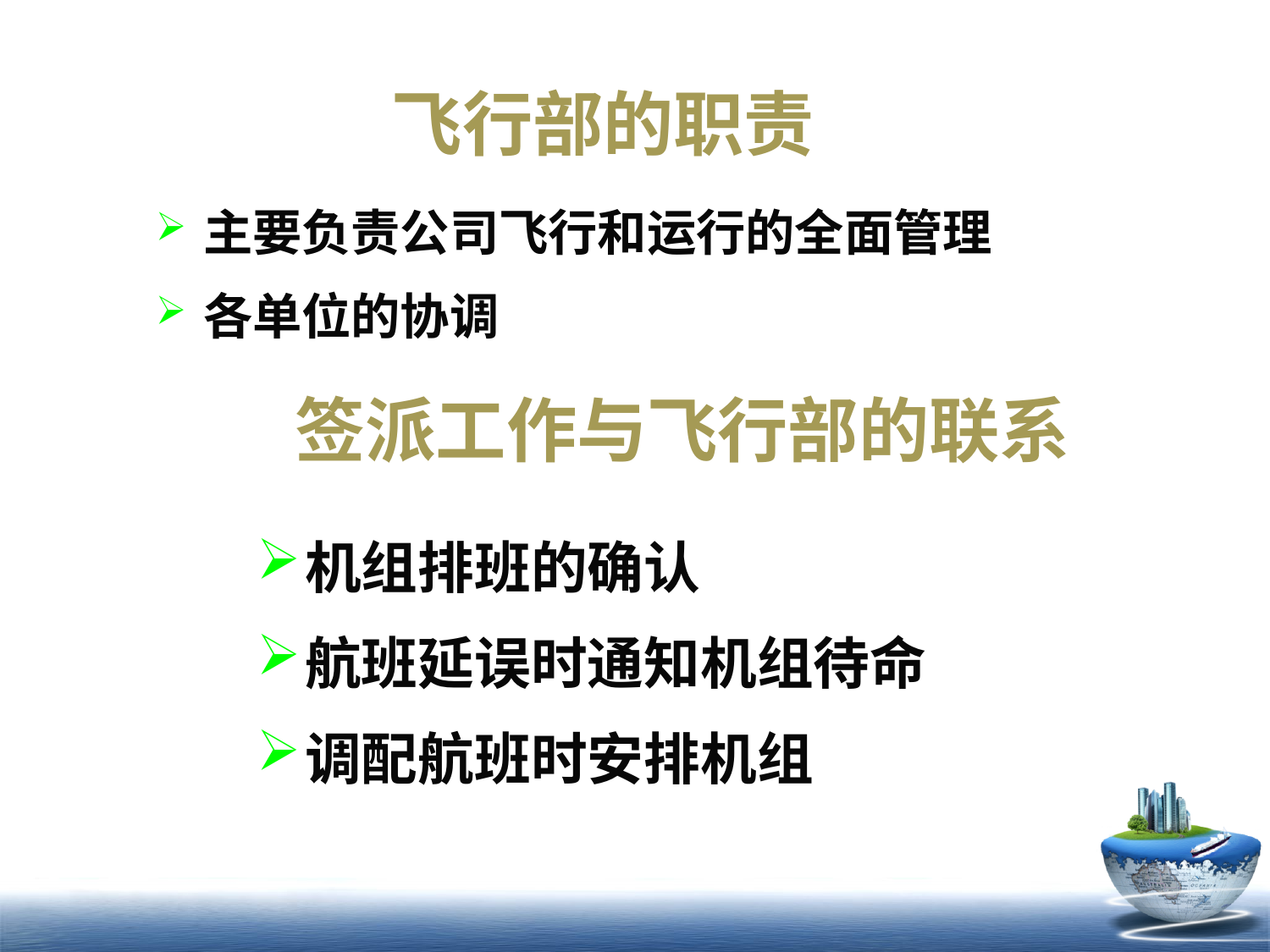

# 飞行部的职责

主要负责公司飞行和运行的全面管理
各单位的协调
签派工作与飞行部的联系

机组排班的确认
航班延误时通知机组待命
调配航班时安排机组